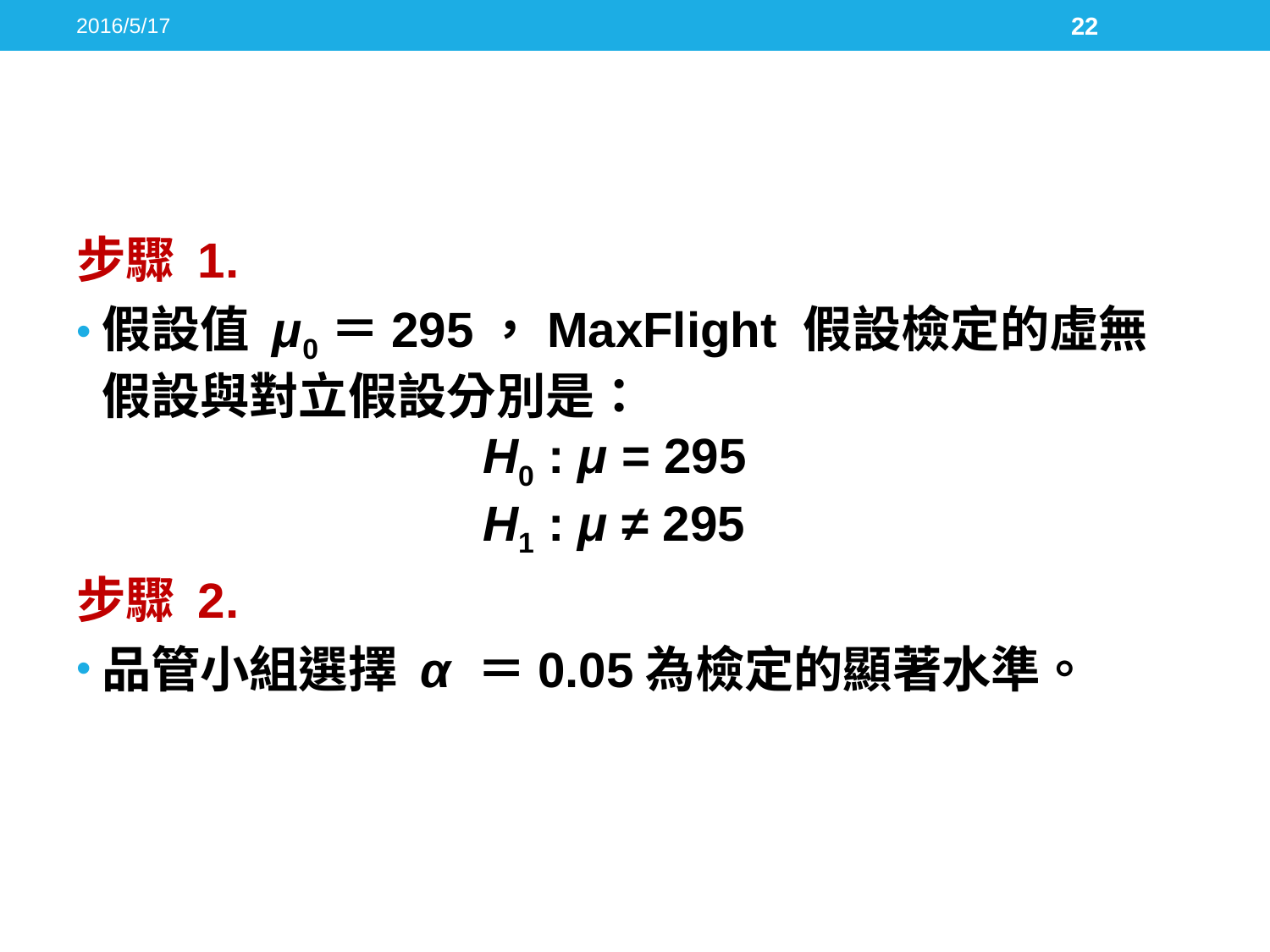

2016/5/17
22
#
步驟 1.
假設值 μ0＝295，MaxFlight 假設檢定的虛無假設與對立假設分別是：
			H0 : μ = 295
			H1 : μ ≠ 295
步驟 2.
品管小組選擇 α ＝0.05為檢定的顯著水準。